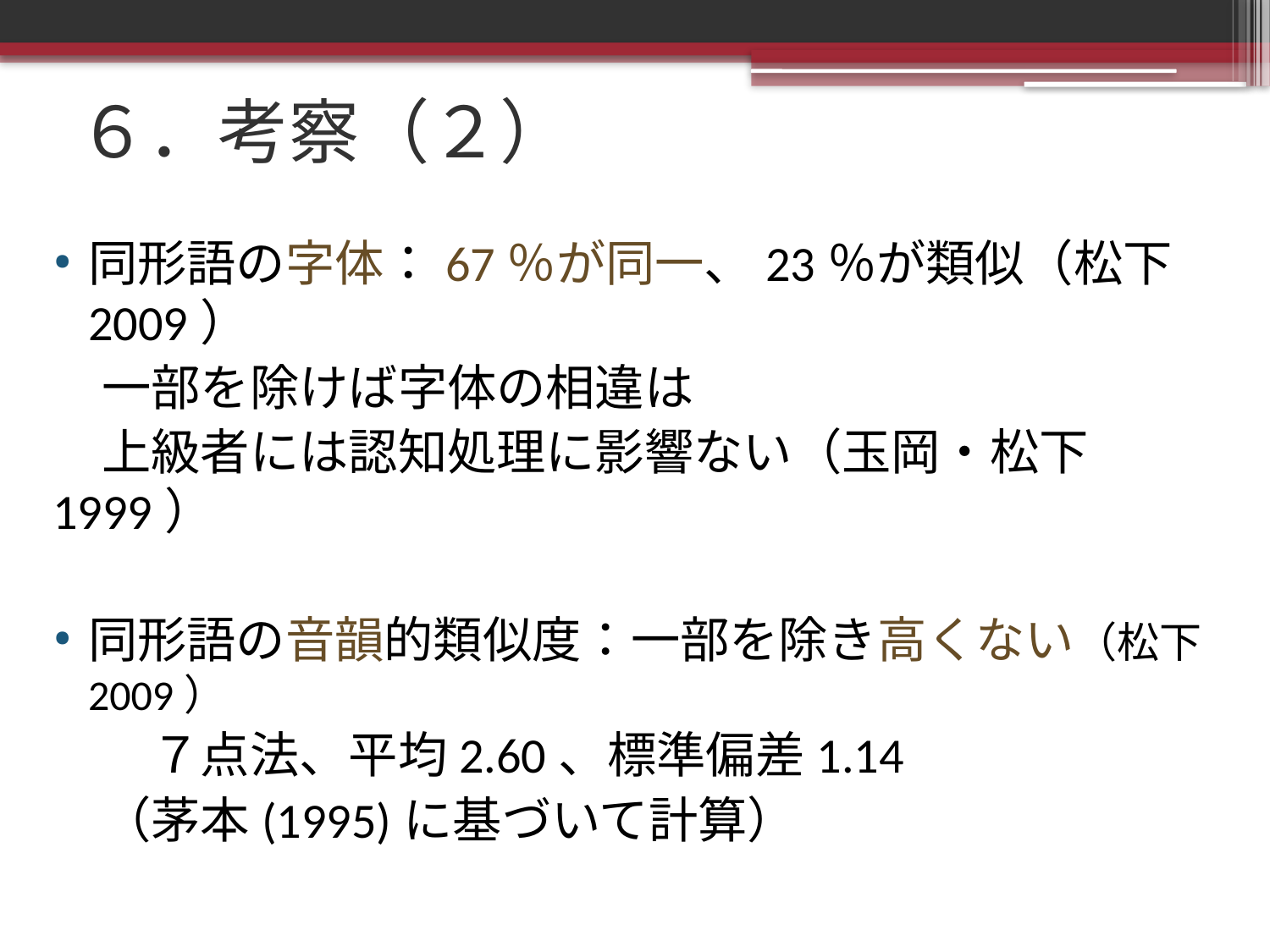

# ６．考察（２）
同形語の字体：67％が同一、23％が類似（松下2009）
　一部を除けば字体の相違は
　上級者には認知処理に影響ない（玉岡・松下1999）

同形語の音韻的類似度：一部を除き高くない（松下2009）
　　７点法、平均2.60、標準偏差1.14
　（茅本(1995)に基づいて計算）